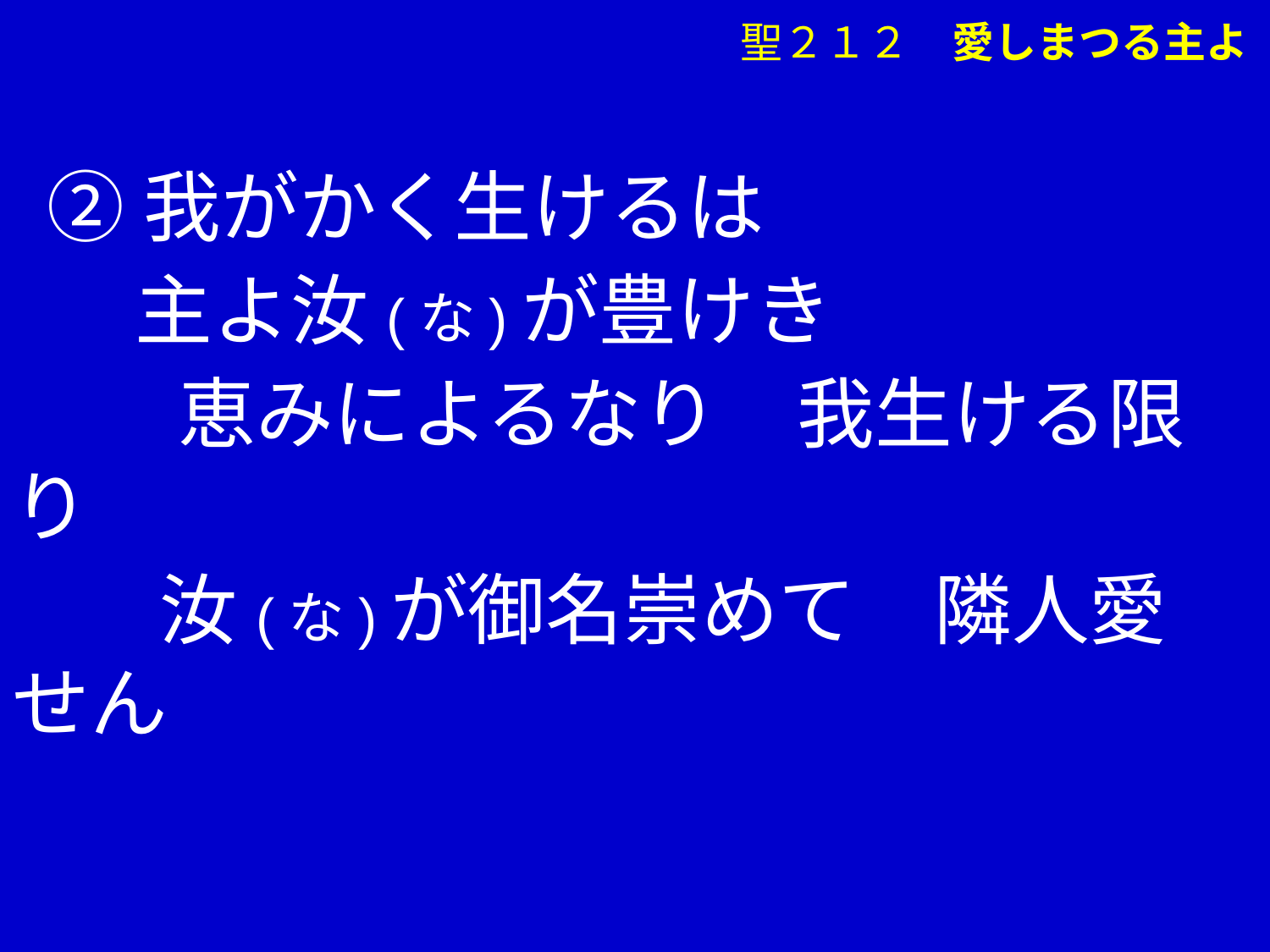

聖２１２　愛しまつる主よ
  ②我がかく生けるは
      主よ汝(な)が豊けき
    　恵みによるなり　我生ける限り
　    汝(な)が御名崇めて　隣人愛せん